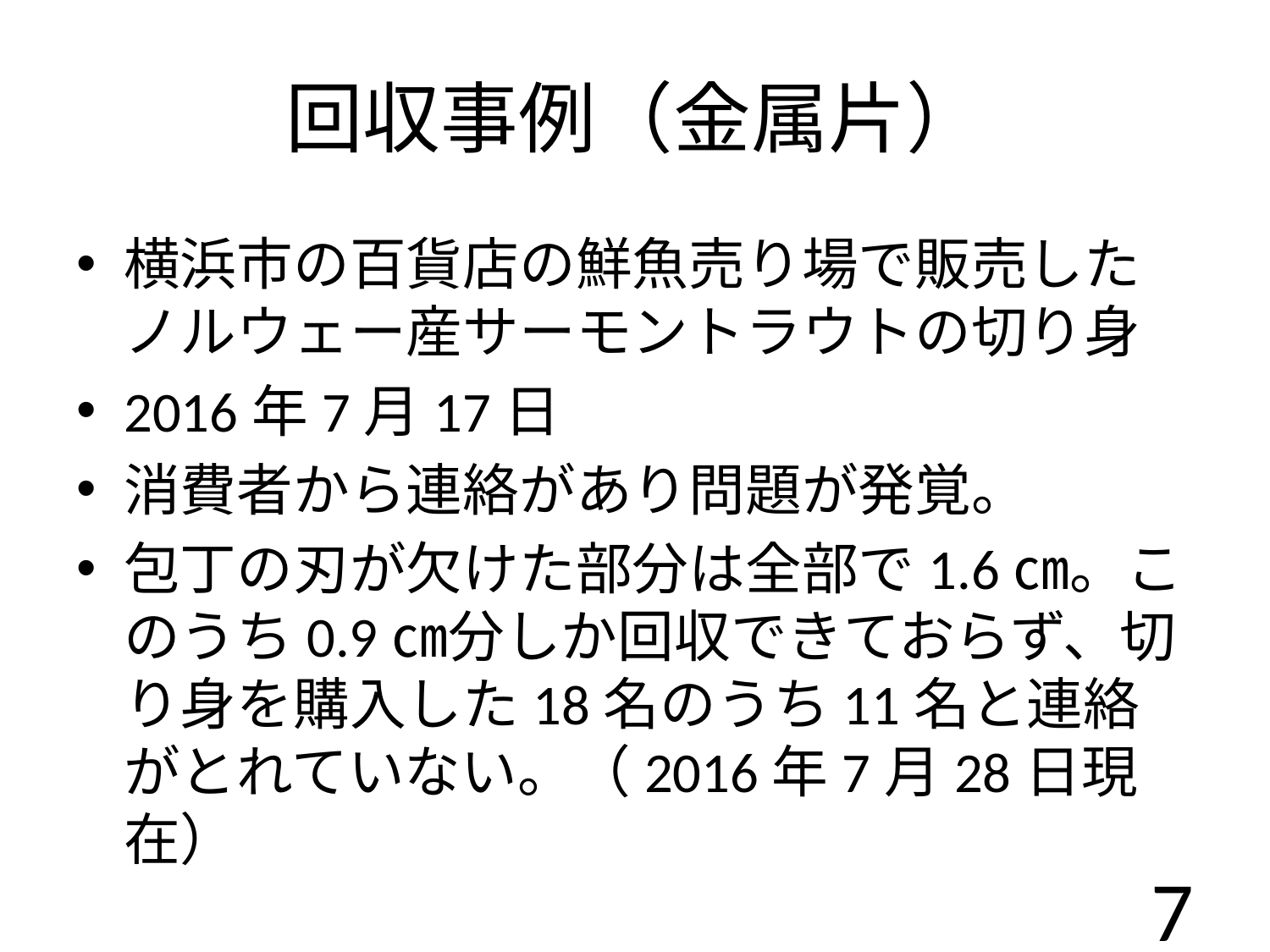

# 回収事例（金属片）
横浜市の百貨店の鮮魚売り場で販売したノルウェー産サーモントラウトの切り身
2016年7月17日
消費者から連絡があり問題が発覚。
包丁の刃が欠けた部分は全部で1.6㎝。このうち0.9㎝分しか回収できておらず、切り身を購入した18名のうち11名と連絡がとれていない。（2016年7月28日現在）
7